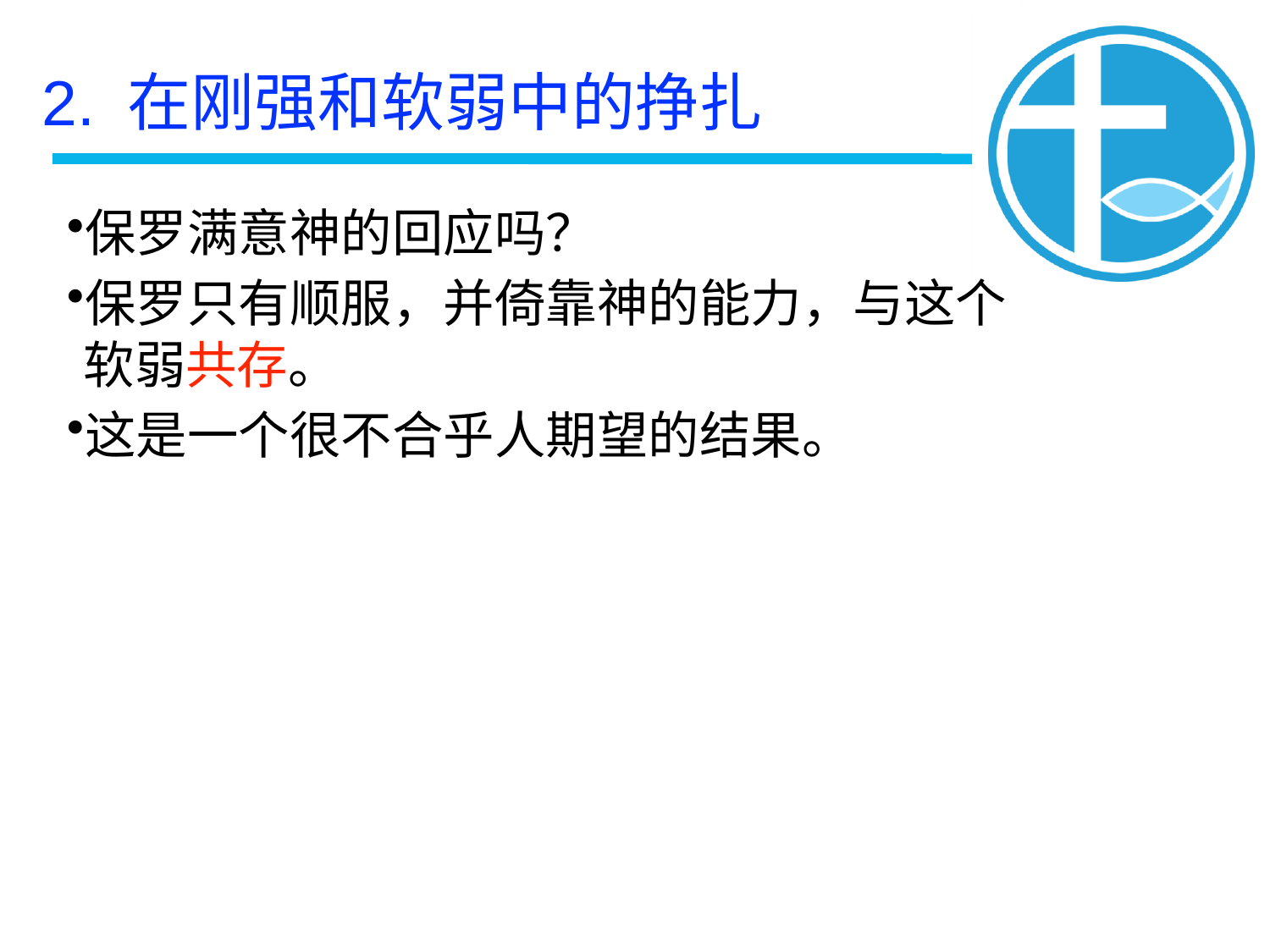

2. 在刚强和软弱中的挣扎
保罗满意神的回应吗？
保罗只有顺服，并倚靠神的能力，与这个软弱共存。
这是一个很不合乎人期望的结果。